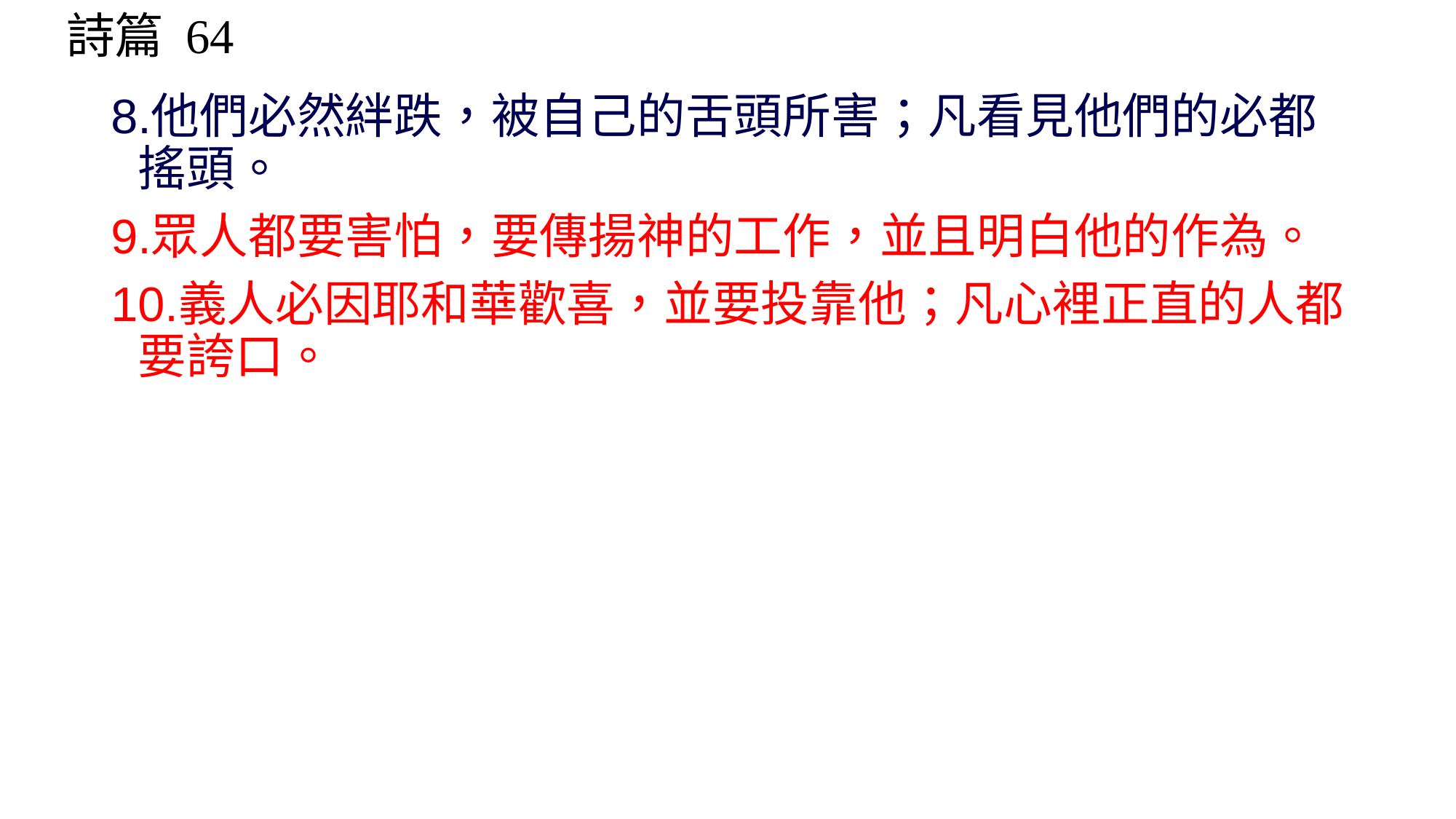

詩篇 64
他們必然絆跌，被自己的舌頭所害；凡看見他們的必都搖頭。
眾人都要害怕，要傳揚神的工作，並且明白他的作為。
義人必因耶和華歡喜，並要投靠他；凡心裡正直的人都要誇口。